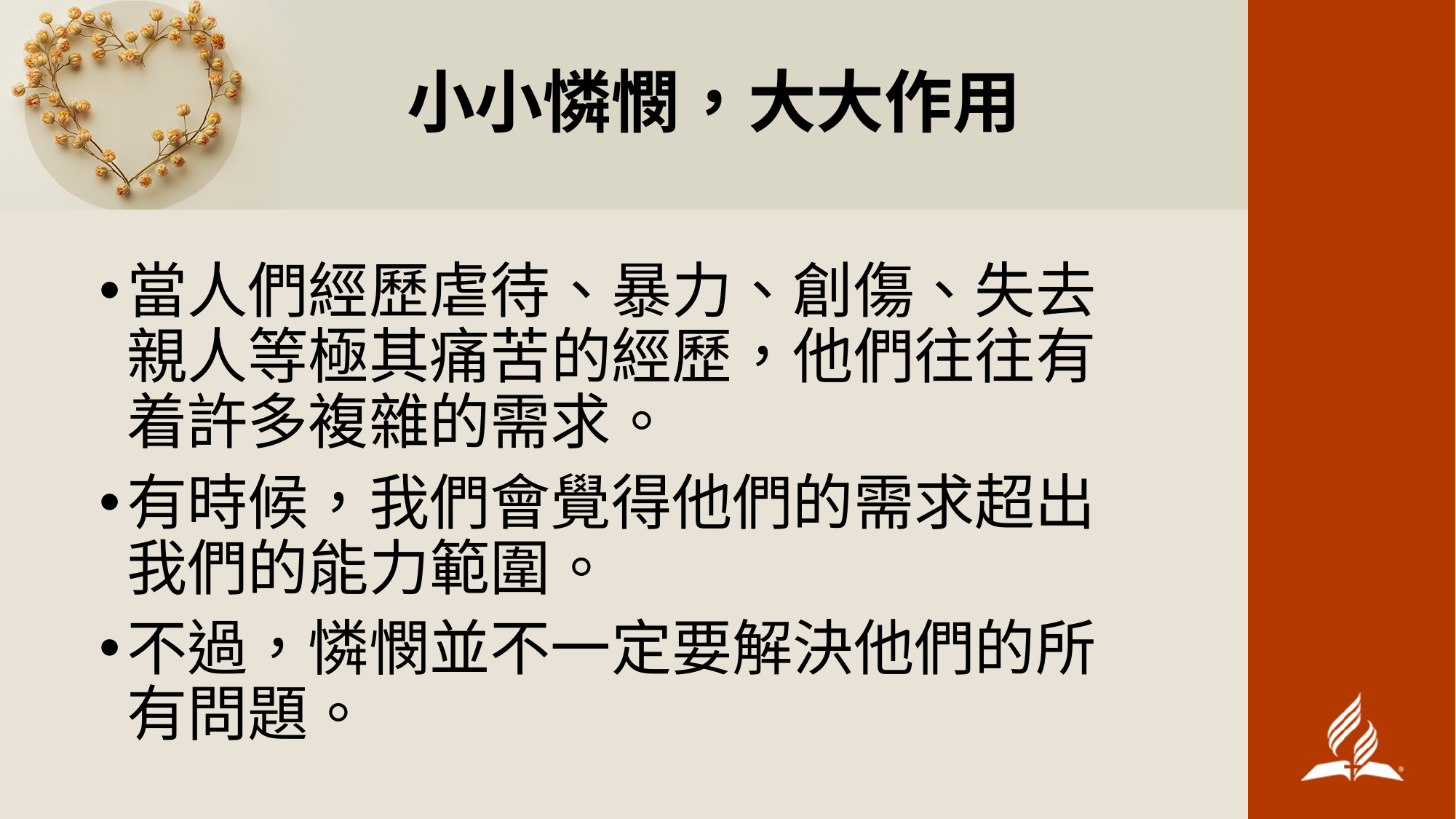

# 小小憐憫，大大作用
當人們經歷虐待、暴力、創傷、失去親人等極其痛苦的經歷，他們往往有着許多複雜的需求。
有時候，我們會覺得他們的需求超出我們的能力範圍。
不過，憐憫並不一定要解決他們的所有問題。